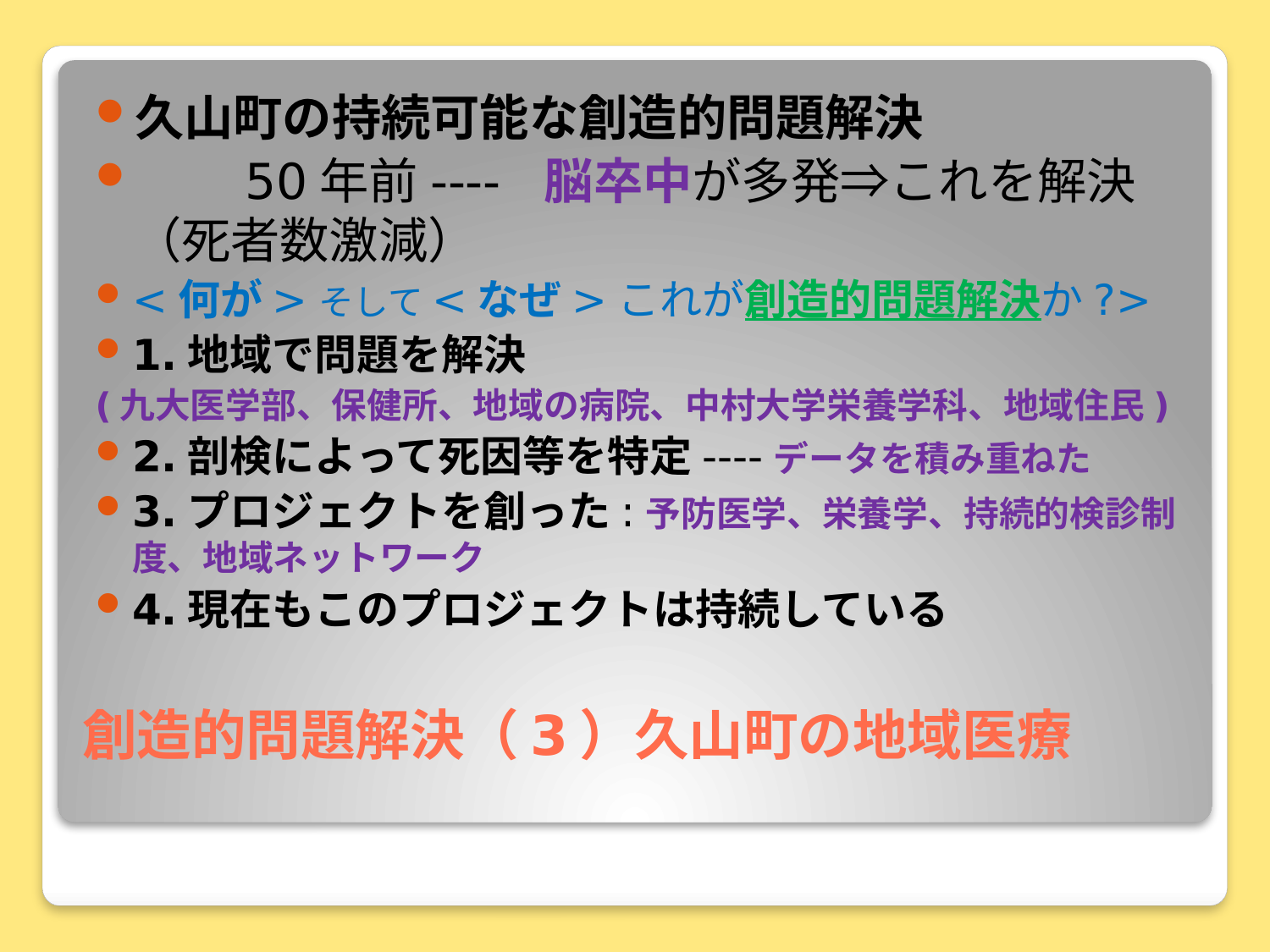

久山町の持続可能な創造的問題解決
　　50年前----  脳卒中が多発⇒これを解決（死者数激減）
<何が>そして<なぜ>これが創造的問題解決か?>
1.地域で問題を解決
(九大医学部、保健所、地域の病院、中村大学栄養学科、地域住民)
2.剖検によって死因等を特定----データを積み重ねた
3.プロジェクトを創った:予防医学、栄養学、持続的検診制度、地域ネットワーク
4.現在もこのプロジェクトは持続している

# 創造的問題解決（3）久山町の地域医療